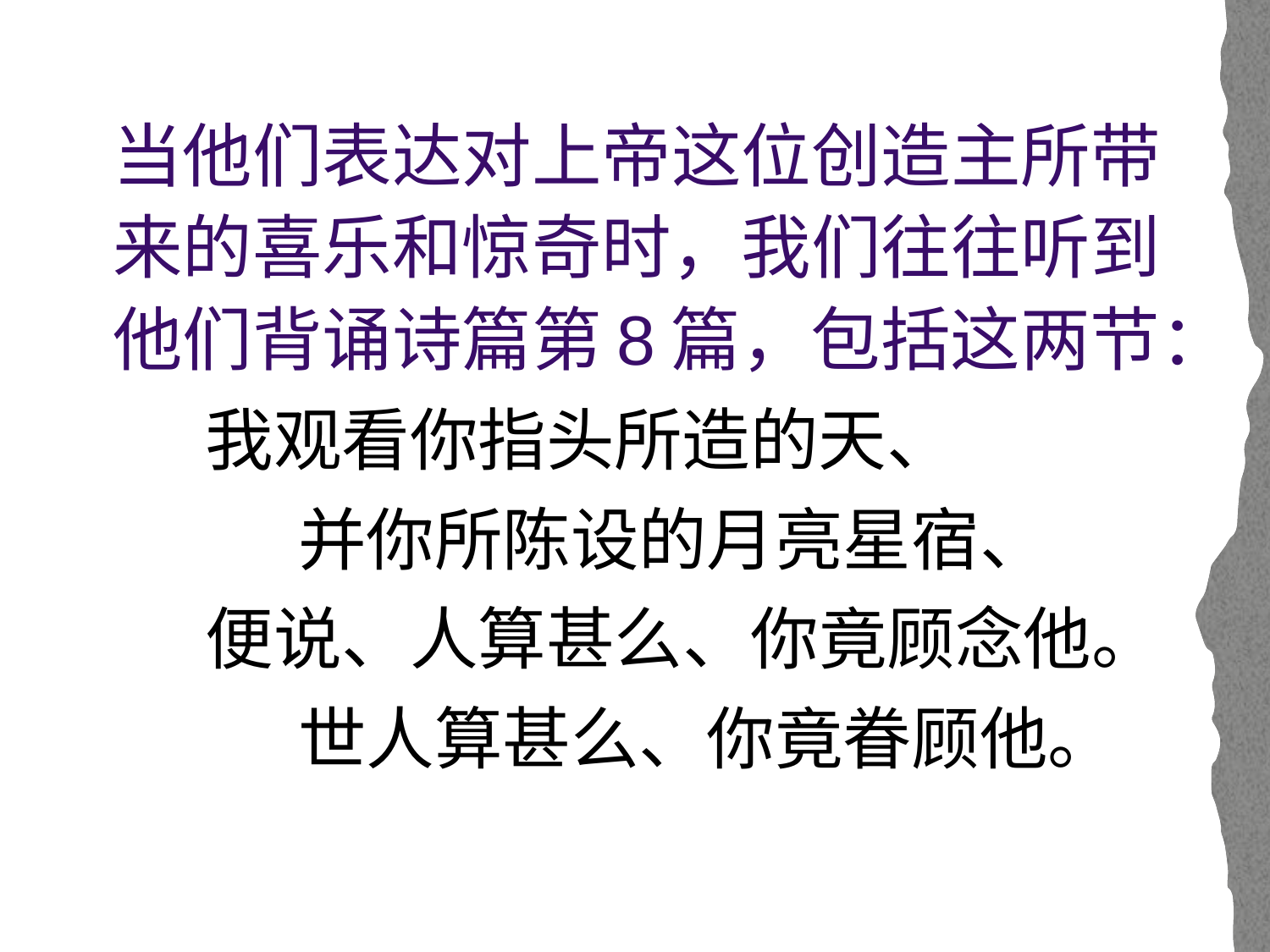

当他们表达对上帝这位创造主所带来的喜乐和惊奇时，我们往往听到他们背诵诗篇第8篇，包括这两节：
我观看你指头所造的天、
并你所陈设的月亮星宿、
便说、人算甚么、你竟顾念他。
世人算甚么、你竟眷顾他。